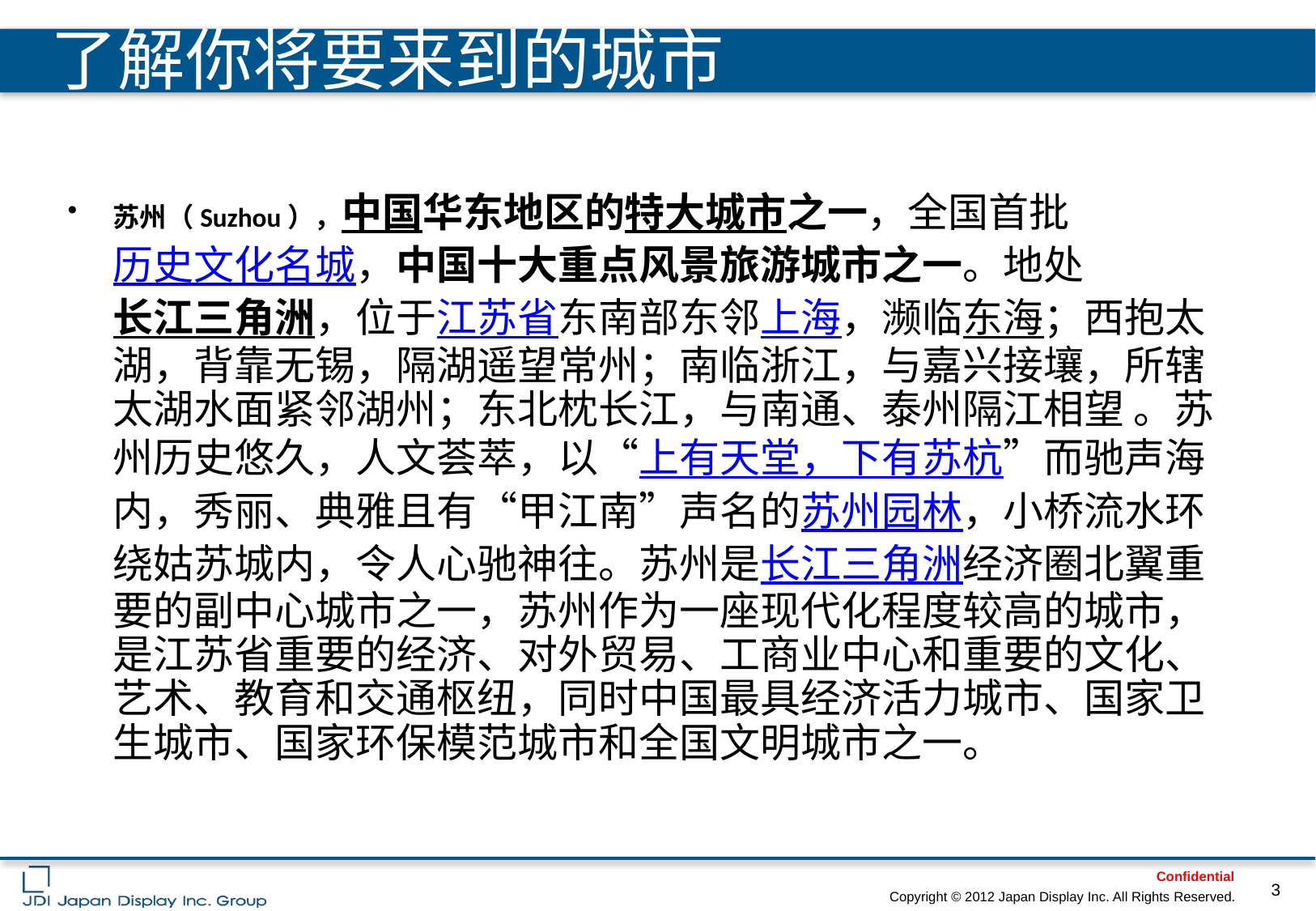

# 了解你将要来到的城市
苏州（Suzhou），中国华东地区的特大城市之一，全国首批历史文化名城，中国十大重点风景旅游城市之一。地处长江三角洲，位于江苏省东南部东邻上海，濒临东海；西抱太湖，背靠无锡，隔湖遥望常州；南临浙江，与嘉兴接壤，所辖太湖水面紧邻湖州；东北枕长江，与南通、泰州隔江相望 。苏州历史悠久，人文荟萃，以“上有天堂，下有苏杭”而驰声海内，秀丽、典雅且有“甲江南”声名的苏州园林，小桥流水环绕姑苏城内，令人心驰神往。苏州是长江三角洲经济圈北翼重要的副中心城市之一，苏州作为一座现代化程度较高的城市，是江苏省重要的经济、对外贸易、工商业中心和重要的文化、艺术、教育和交通枢纽，同时中国最具经济活力城市、国家卫生城市、国家环保模范城市和全国文明城市之一。